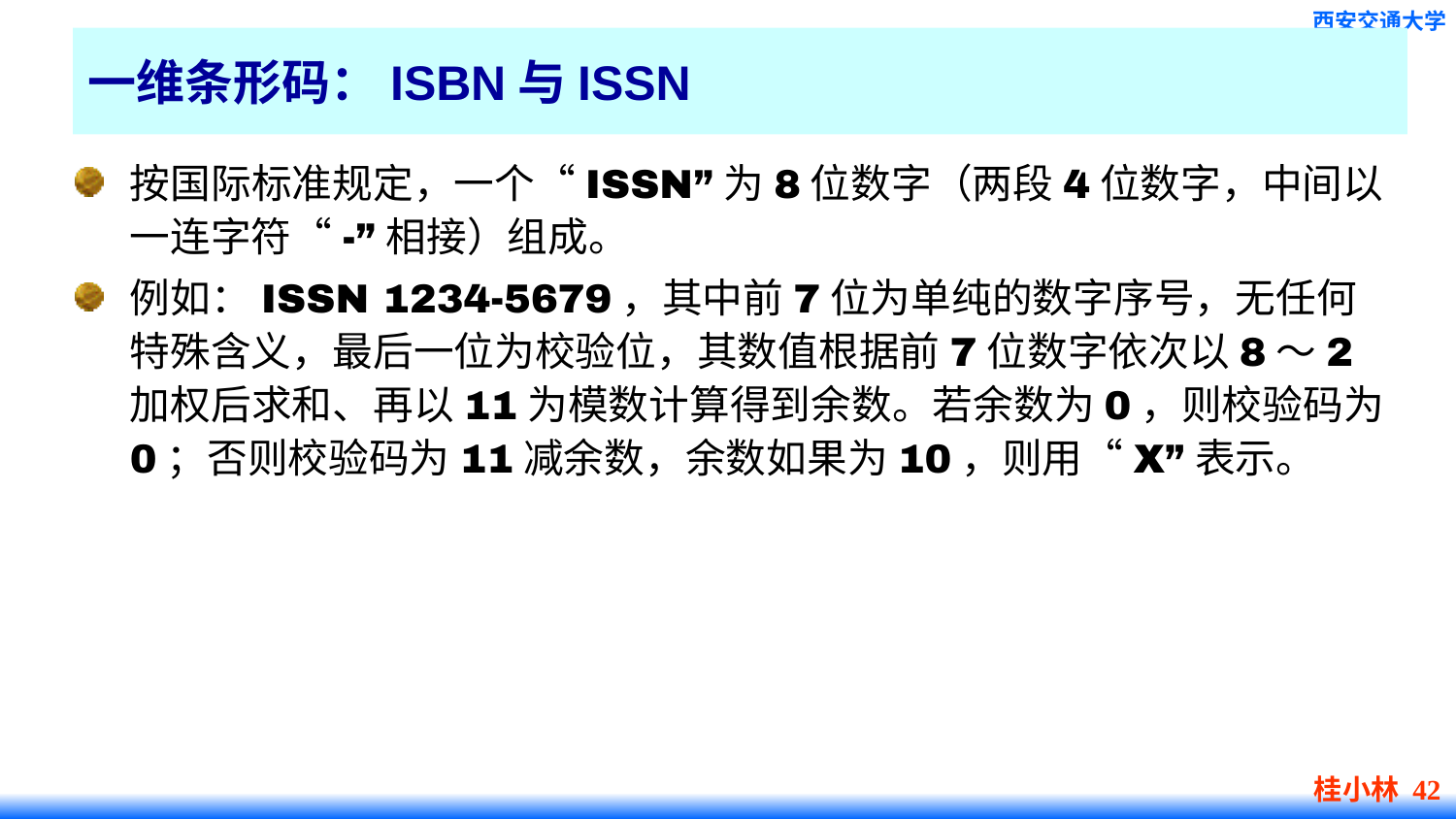

# 一维条形码：ISBN与ISSN
按国际标准规定，一个“ISSN”为8位数字（两段4位数字，中间以一连字符“-”相接）组成。
例如：ISSN 1234-5679，其中前7位为单纯的数字序号，无任何特殊含义，最后一位为校验位，其数值根据前7位数字依次以8～2加权后求和、再以11为模数计算得到余数。若余数为0，则校验码为0；否则校验码为11减余数，余数如果为10，则用“X”表示。

桂小林 42